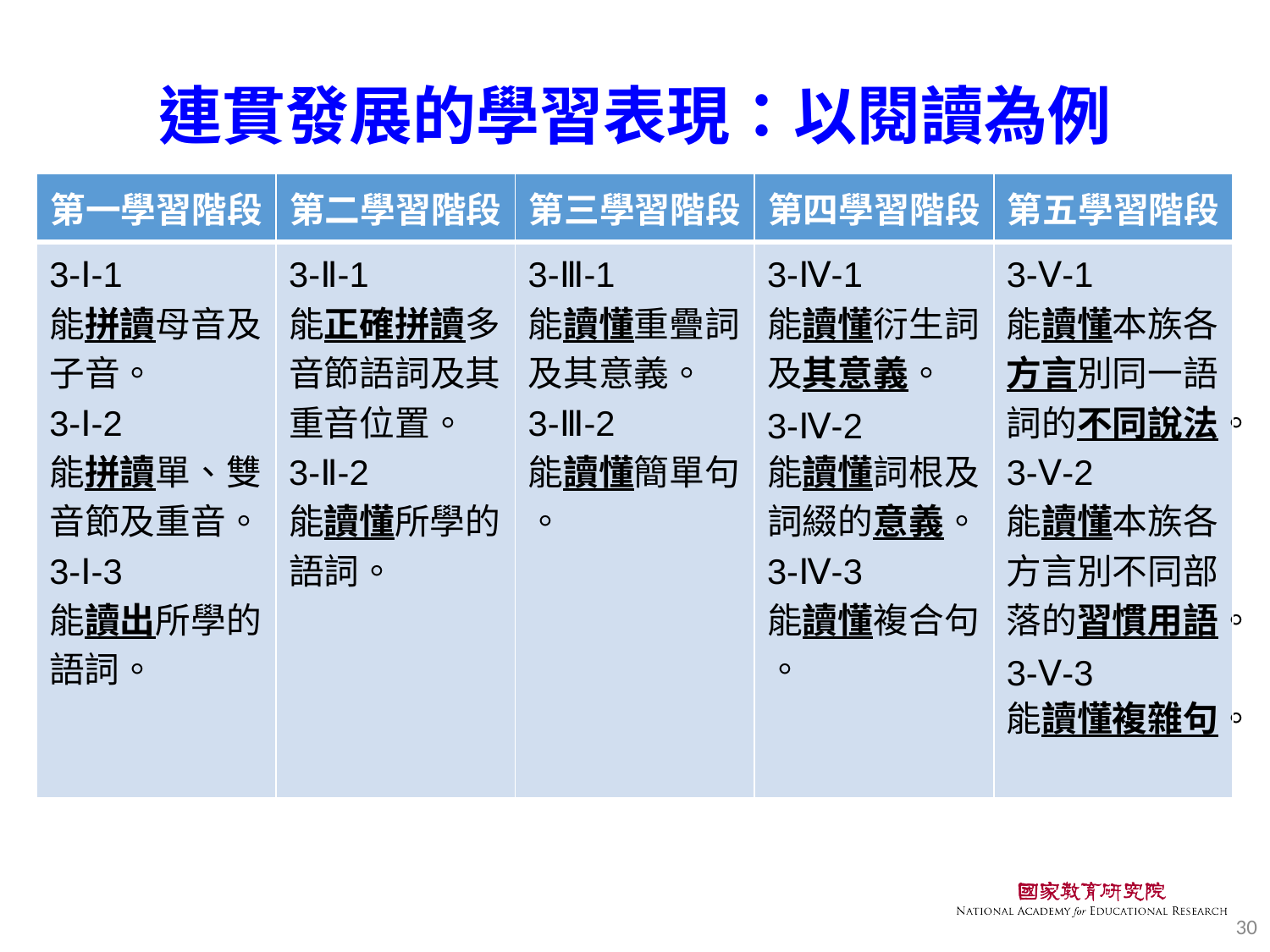

# 連貫發展的學習表現：以閱讀為例
| 第一學習階段 | 第二學習階段 | 第三學習階段 | 第四學習階段 | 第五學習階段 |
| --- | --- | --- | --- | --- |
| 3-Ⅰ-1　 能拼讀母音及子音。 3-Ⅰ-2　 能拼讀單、雙音節及重音。 3-Ⅰ-3　 能讀出所學的語詞。 | 3-Ⅱ-1　 能正確拼讀多音節語詞及其重音位置。 3-Ⅱ-2　 能讀懂所學的語詞。 | 3-Ⅲ-1　 能讀懂重疊詞及其意義。 3-Ⅲ-2　 能讀懂簡單句 。 | 3-Ⅳ-1　 能讀懂衍生詞及其意義。 3-Ⅳ-2 能讀懂詞根及詞綴的意義。 3-Ⅳ-3　 能讀懂複合句 。 | 3-Ⅴ-1　 能讀懂本族各方言別同一語詞的不同說法。 3-Ⅴ-2　 能讀懂本族各方言別不同部落的習慣用語。 3-Ⅴ-3 能讀懂複雜句。 |
30